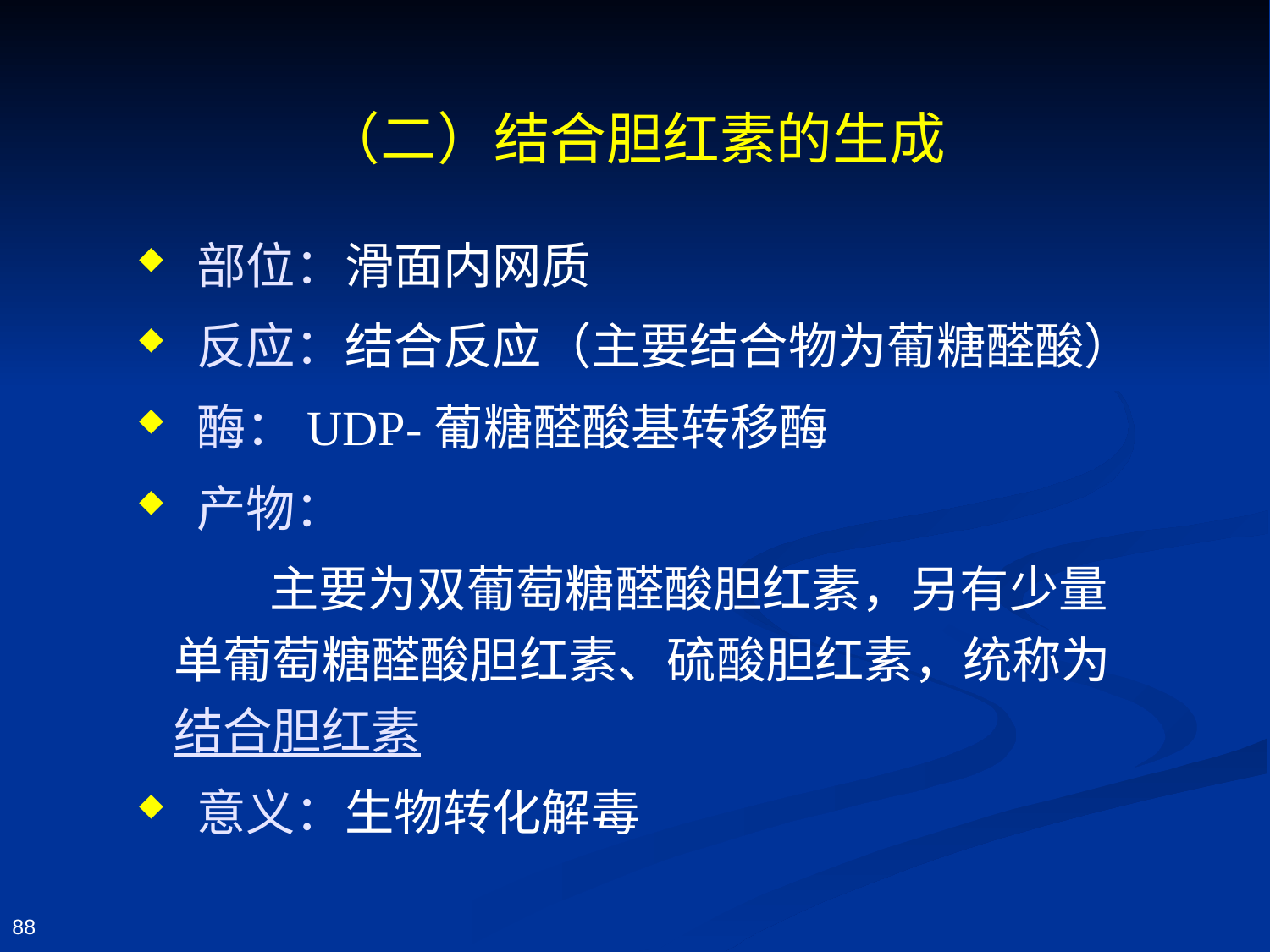

# （二）结合胆红素的生成
 部位：滑面内网质
 反应：结合反应（主要结合物为葡糖醛酸）
 酶：UDP-葡糖醛酸基转移酶
 产物：
           主要为双葡萄糖醛酸胆红素，另有少量单葡萄糖醛酸胆红素、硫酸胆红素，统称为结合胆红素
 意义：生物转化解毒
88